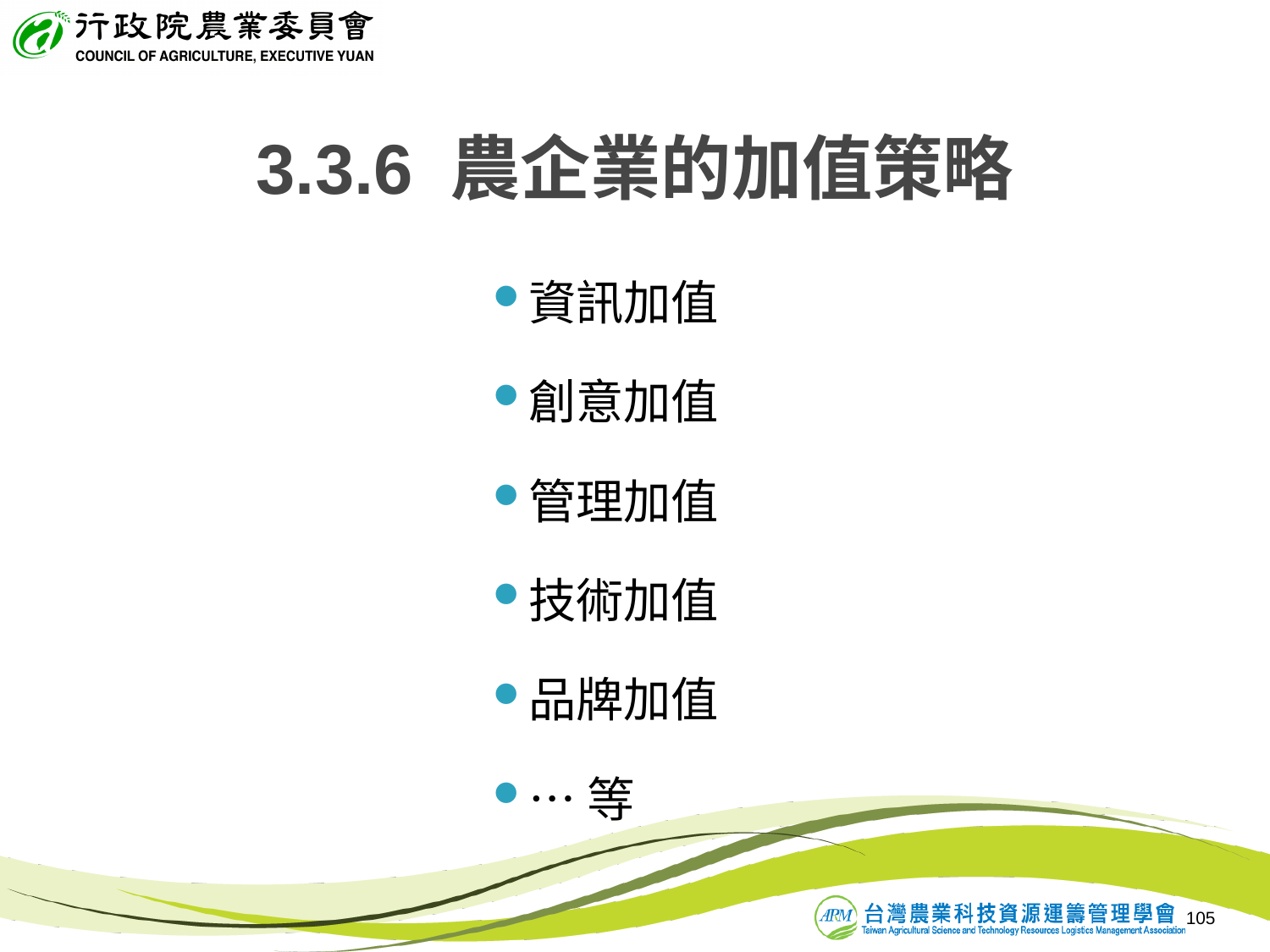

# 3.3.6 農企業的加值策略
資訊加值
創意加值
管理加值
技術加值
品牌加值
…等

105